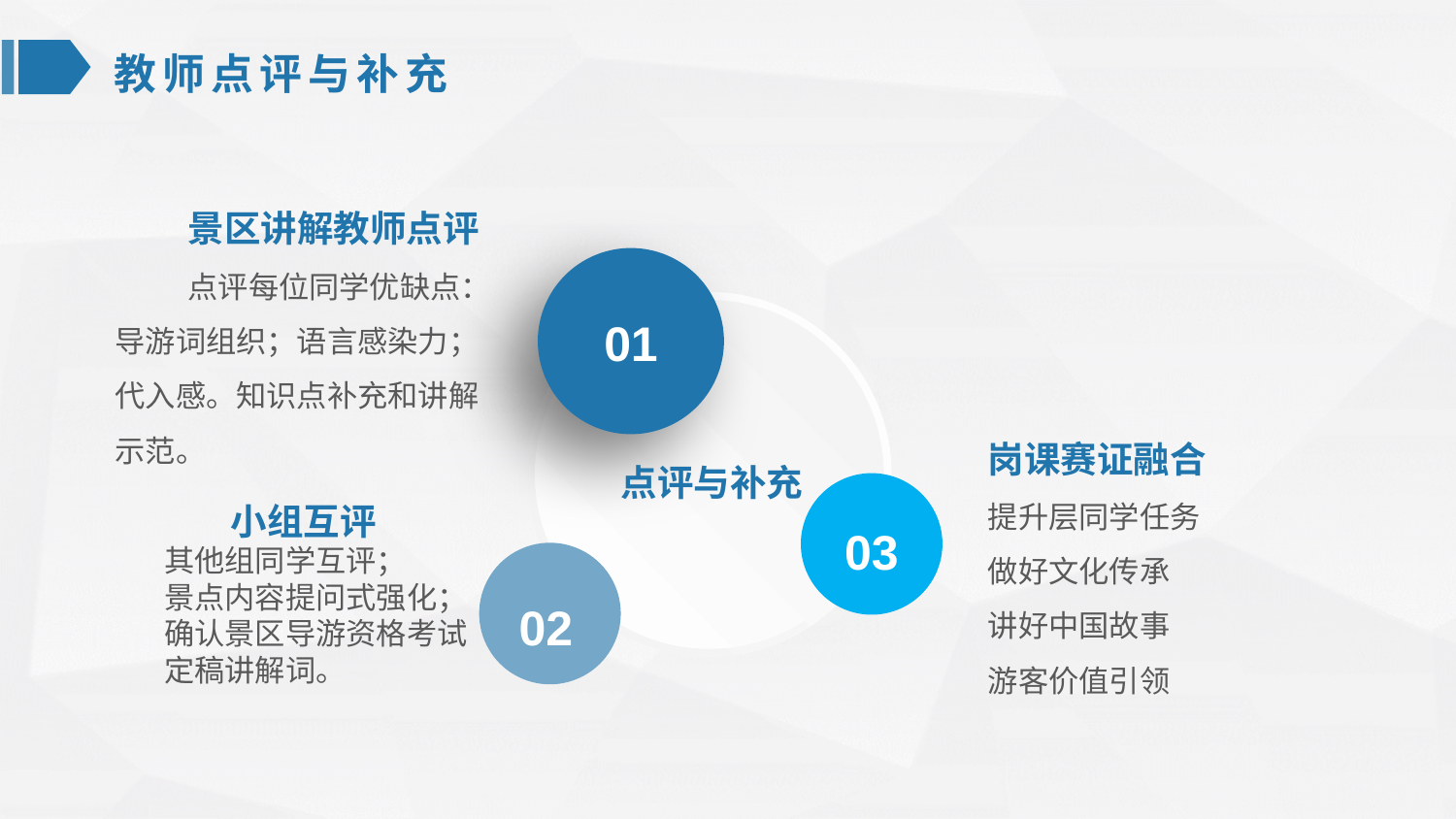

教师点评与补充
景区讲解教师点评
点评每位同学优缺点：导游词组织；语言感染力；代入感。知识点补充和讲解示范。

01

岗课赛证融合
提升层同学任务
做好文化传承
讲好中国故事
游客价值引领
   点评与补充

       小组互评
其他组同学互评；
景点内容提问式强化；
确认景区导游资格考试定稿讲解词。
03

02